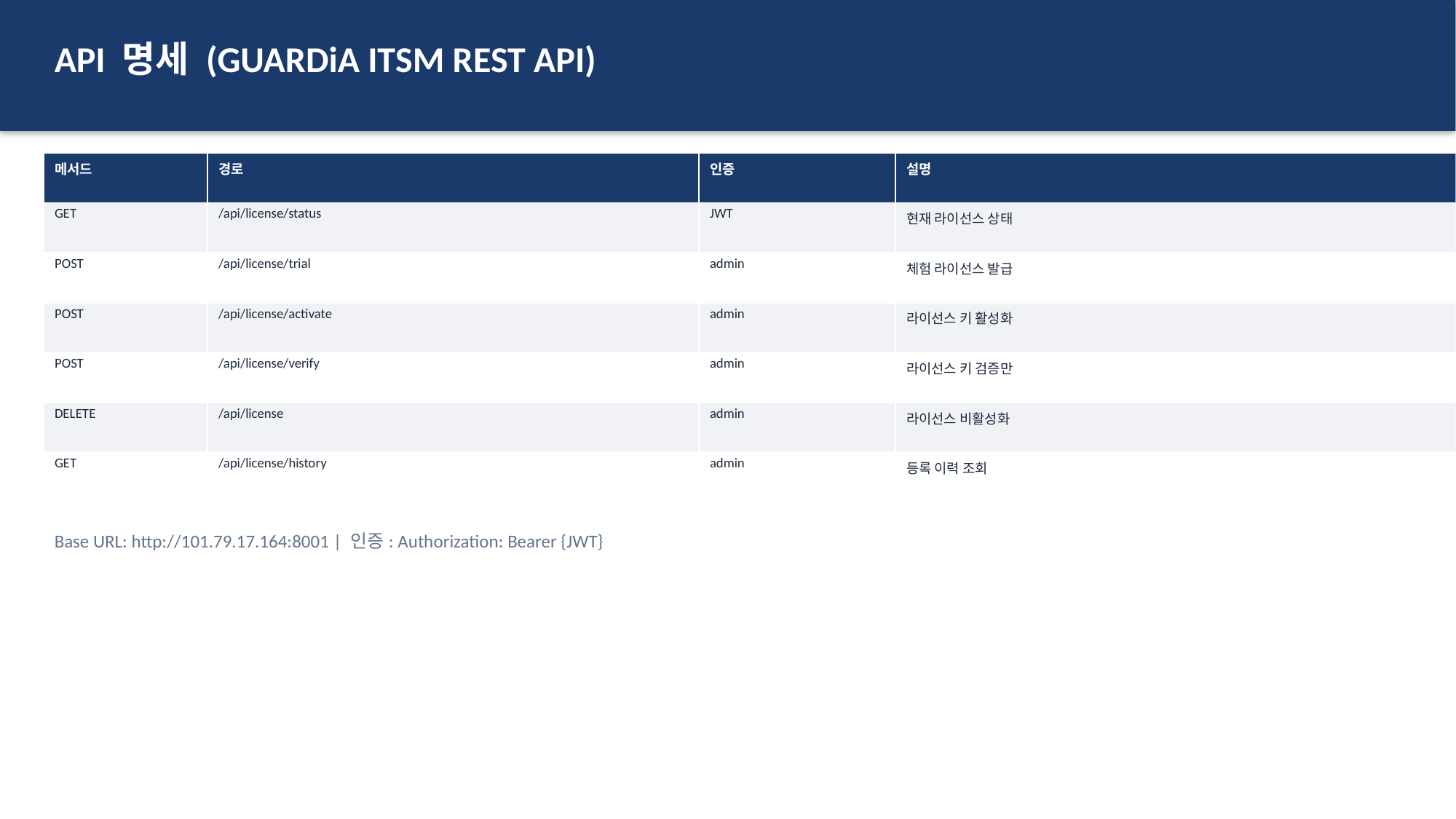

API 명세 (GUARDiA ITSM REST API)
| 메서드 | 경로 | 인증 | 설명 |
| --- | --- | --- | --- |
| GET | /api/license/status | JWT | 현재 라이선스 상태 |
| POST | /api/license/trial | admin | 체험 라이선스 발급 |
| POST | /api/license/activate | admin | 라이선스 키 활성화 |
| POST | /api/license/verify | admin | 라이선스 키 검증만 |
| DELETE | /api/license | admin | 라이선스 비활성화 |
| GET | /api/license/history | admin | 등록 이력 조회 |
Base URL: http://101.79.17.164:8001 | 인증: Authorization: Bearer {JWT}